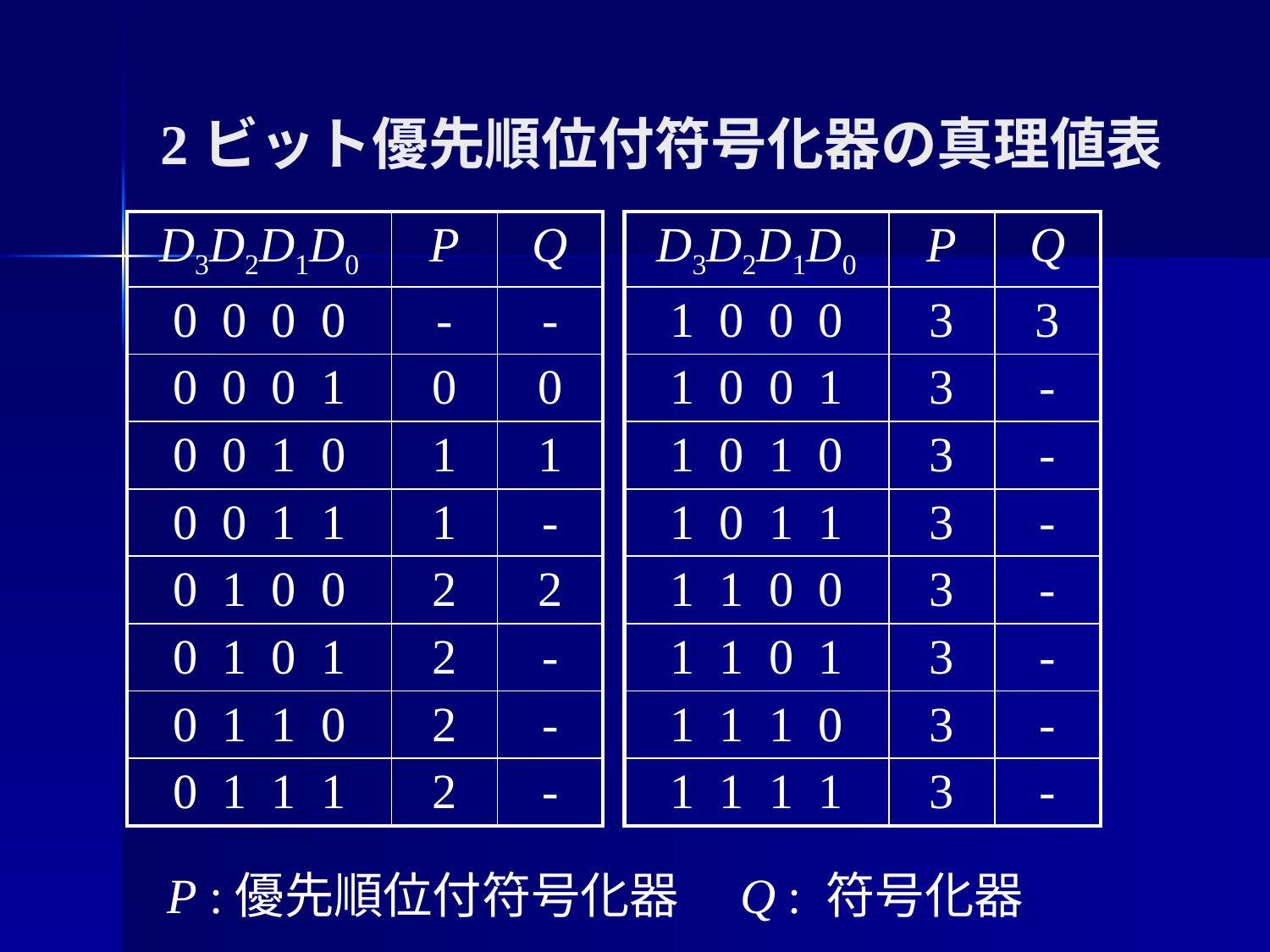

# 2ビット優先順位付符号化器の真理値表
| D3D2D1D0 | P | Q |
| --- | --- | --- |
| 0 0 0 0 | - | - |
| 0 0 0 1 | 0 | 0 |
| 0 0 1 0 | 1 | 1 |
| 0 0 1 1 | 1 | - |
| 0 1 0 0 | 2 | 2 |
| 0 1 0 1 | 2 | - |
| 0 1 1 0 | 2 | - |
| 0 1 1 1 | 2 | - |
| D3D2D1D0 | P | Q |
| --- | --- | --- |
| 1 0 0 0 | 3 | 3 |
| 1 0 0 1 | 3 | - |
| 1 0 1 0 | 3 | - |
| 1 0 1 1 | 3 | - |
| 1 1 0 0 | 3 | - |
| 1 1 0 1 | 3 | - |
| 1 1 1 0 | 3 | - |
| 1 1 1 1 | 3 | - |
P :優先順位付符号化器　Q : 符号化器